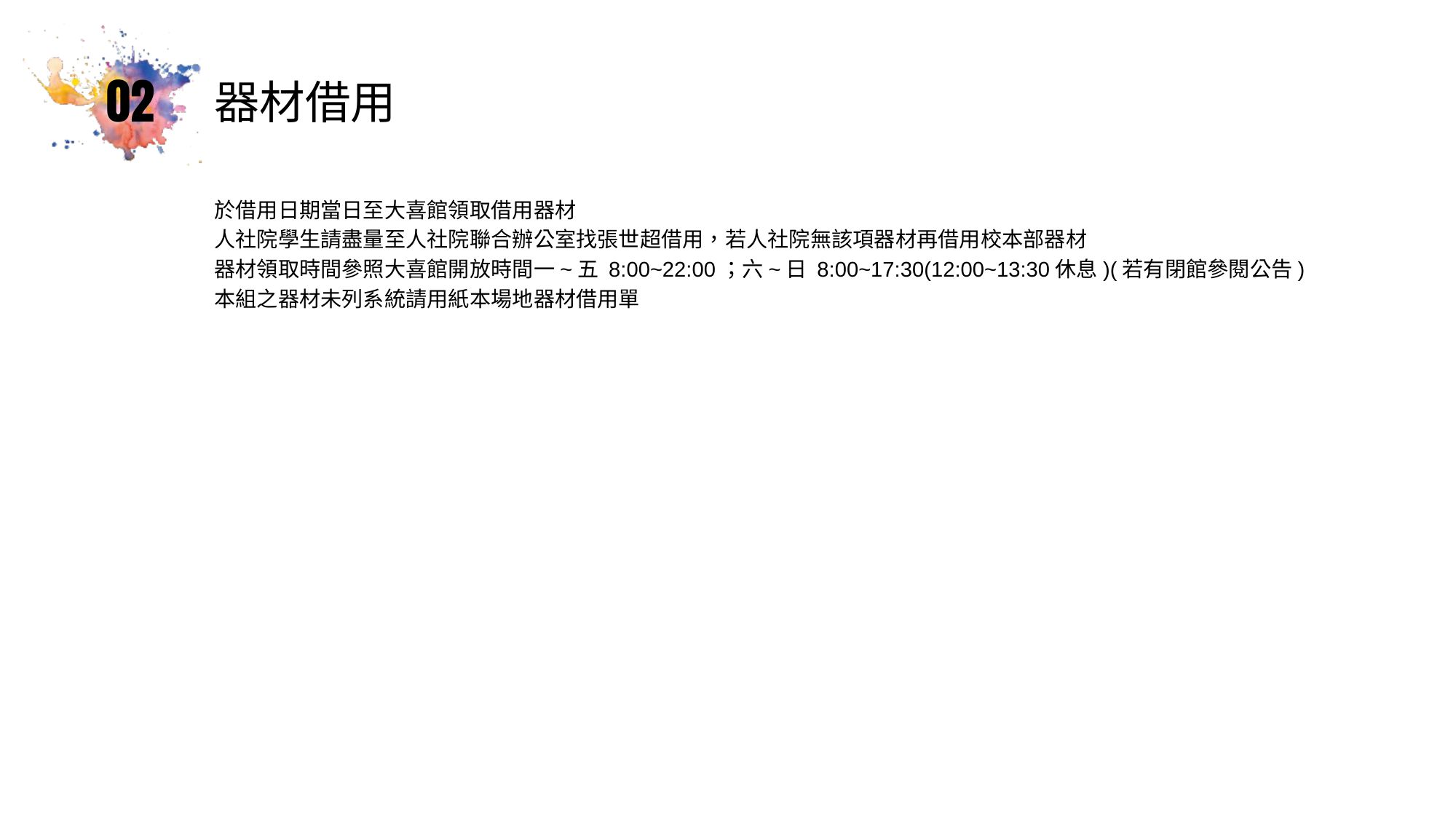

# 器材借用
於借用日期當日至大喜館領取借用器材
人社院學生請盡量至人社院聯合辦公室找張世超借用，若人社院無該項器材再借用校本部器材
器材領取時間參照大喜館開放時間一~五 8:00~22:00；六~日 8:00~17:30(12:00~13:30休息)(若有閉館參閱公告)
本組之器材未列系統請用紙本場地器材借用單